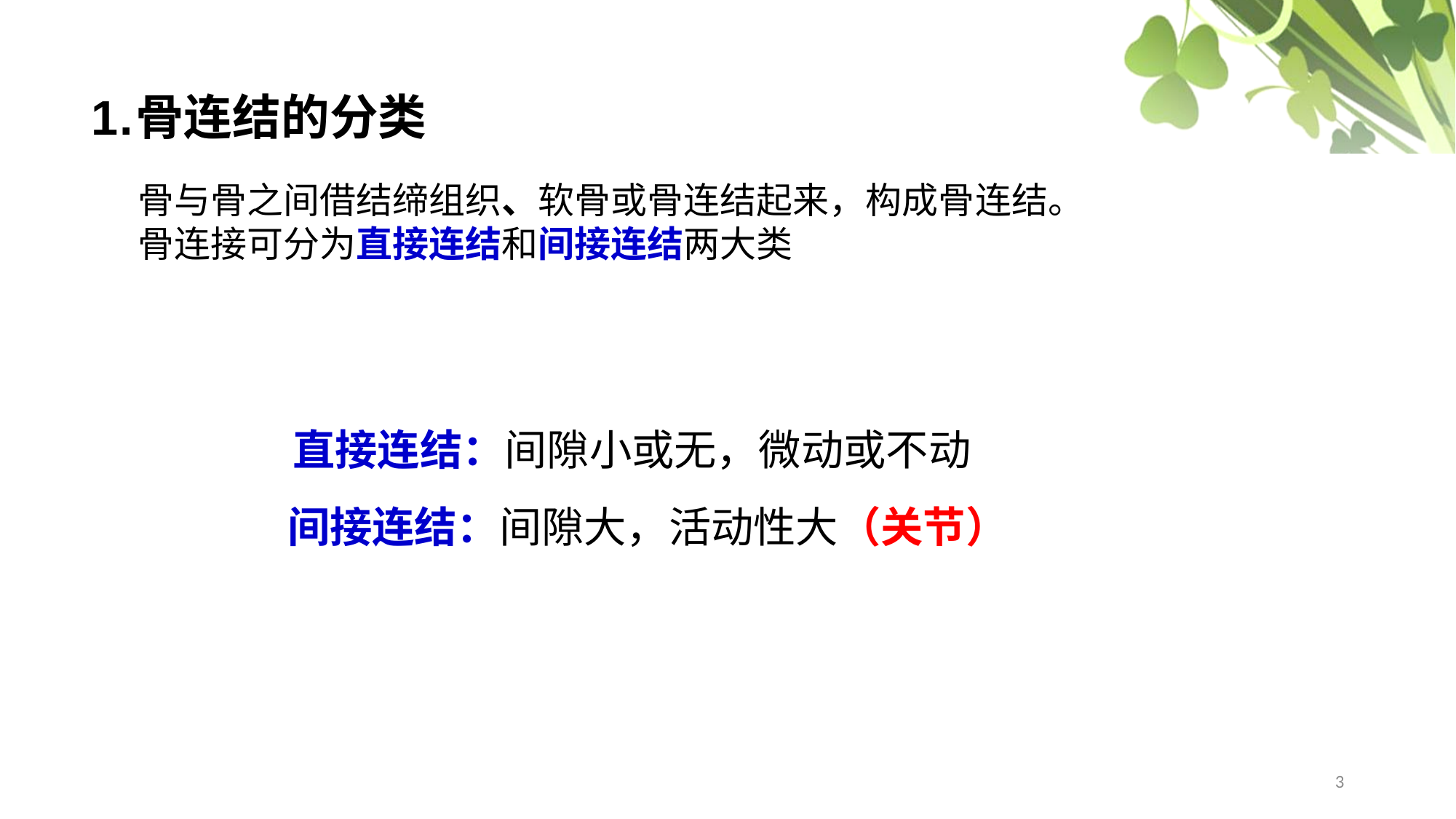

骨连结的分类
骨与骨之间借结缔组织、软骨或骨连结起来，构成骨连结。
骨连接可分为直接连结和间接连结两大类
  直接连结：间隙小或无，微动或不动
    间接连结：间隙大，活动性大（关节）

3